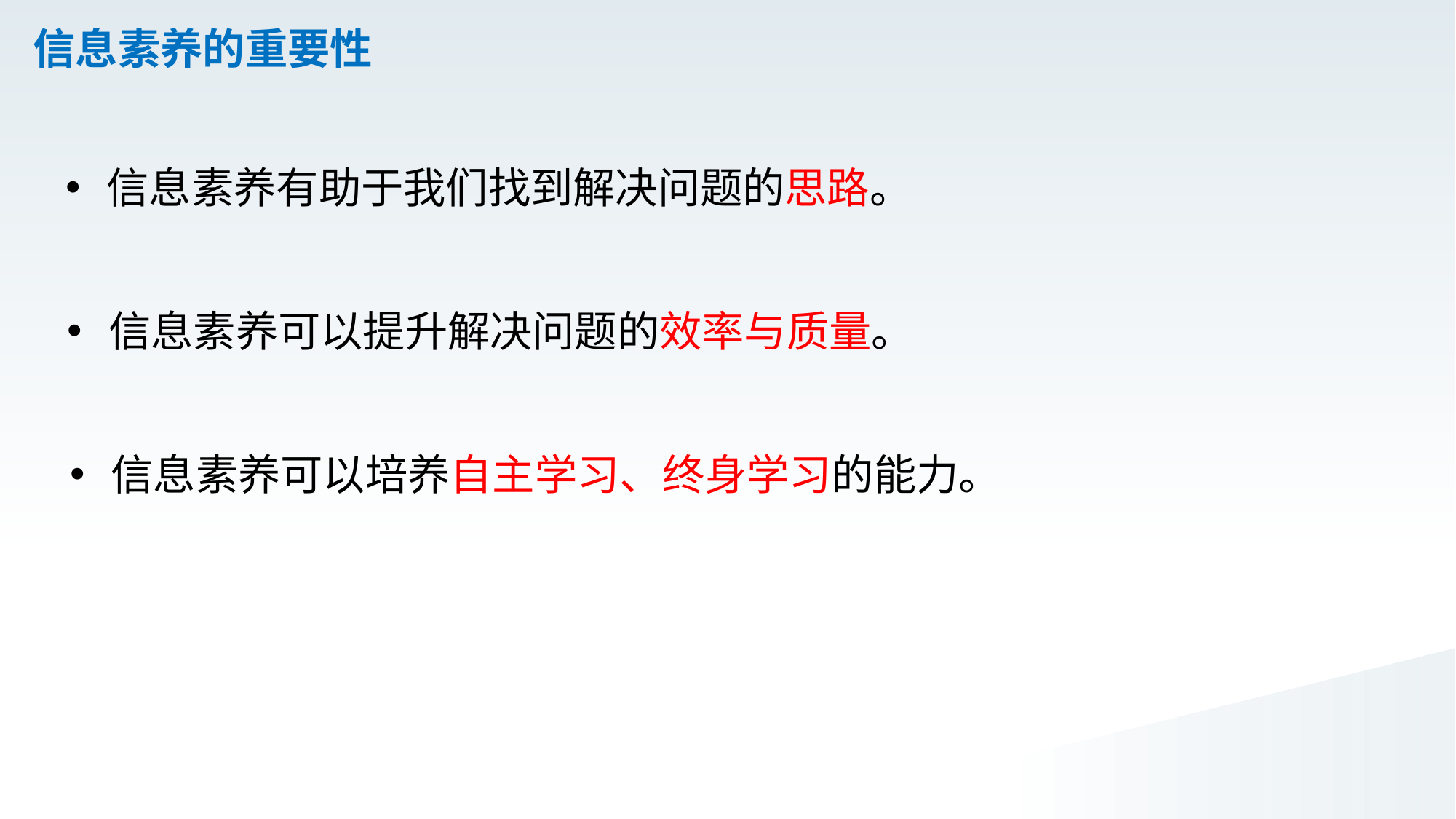

信息素养的重要性
信息素养有助于我们找到解决问题的思路。
信息素养可以提升解决问题的效率与质量。
信息素养可以培养自主学习、终身学习的能力。